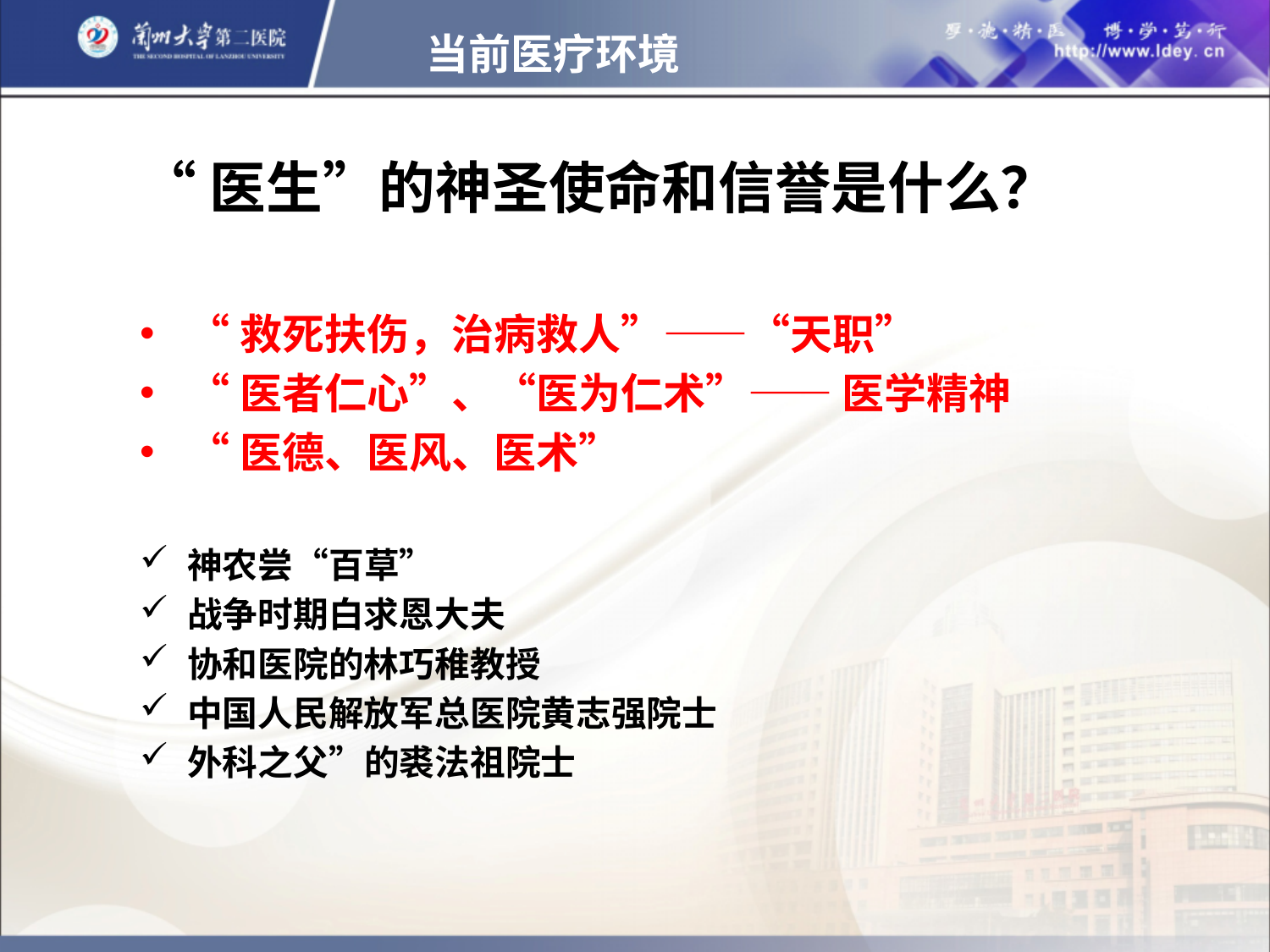

当前医疗环境
“医生”的神圣使命和信誉是什么？

“救死扶伤，治病救人”——“天职”
“医者仁心”、“医为仁术”—— 医学精神
“医德、医风、医术”

神农尝“百草”
战争时期白求恩大夫
协和医院的林巧稚教授
中国人民解放军总医院黄志强院士
外科之父”的裘法祖院士